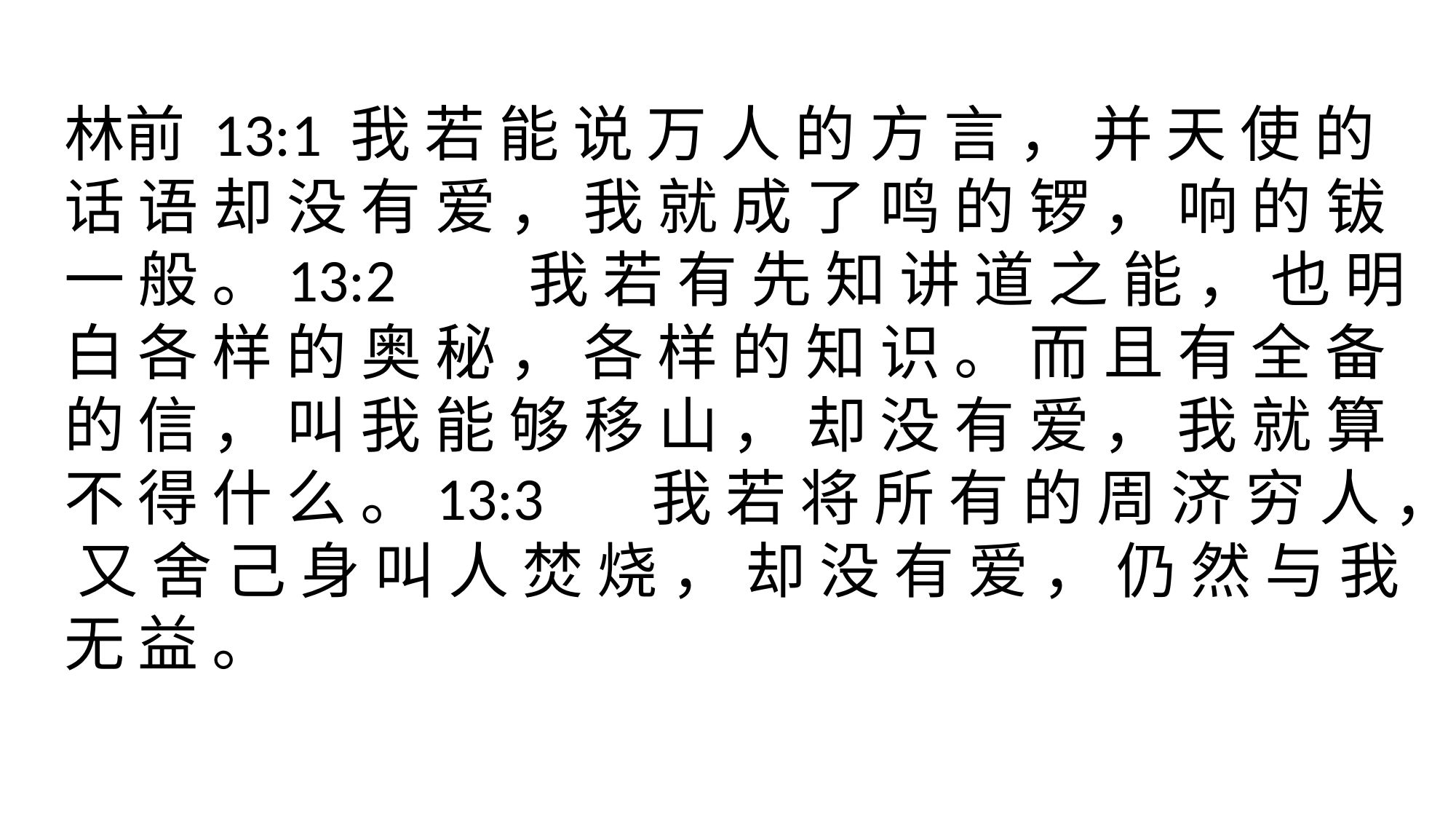

林前 13:1 我 若 能 说 万 人 的 方 言 ， 并 天 使 的 话 语 却 没 有 爱 ， 我 就 成 了 鸣 的 锣 ， 响 的 钹 一 般 。13:2	 我 若 有 先 知 讲 道 之 能 ， 也 明 白 各 样 的 奥 秘 ， 各 样 的 知 识 。 而 且 有 全 备 的 信 ， 叫 我 能 够 移 山 ， 却 没 有 爱 ， 我 就 算 不 得 什 么 。13:3	  我 若 将 所 有 的 周 济 穷 人 ， 又 舍 己 身 叫 人 焚 烧 ， 却 没 有 爱 ， 仍 然 与 我 无 益 。